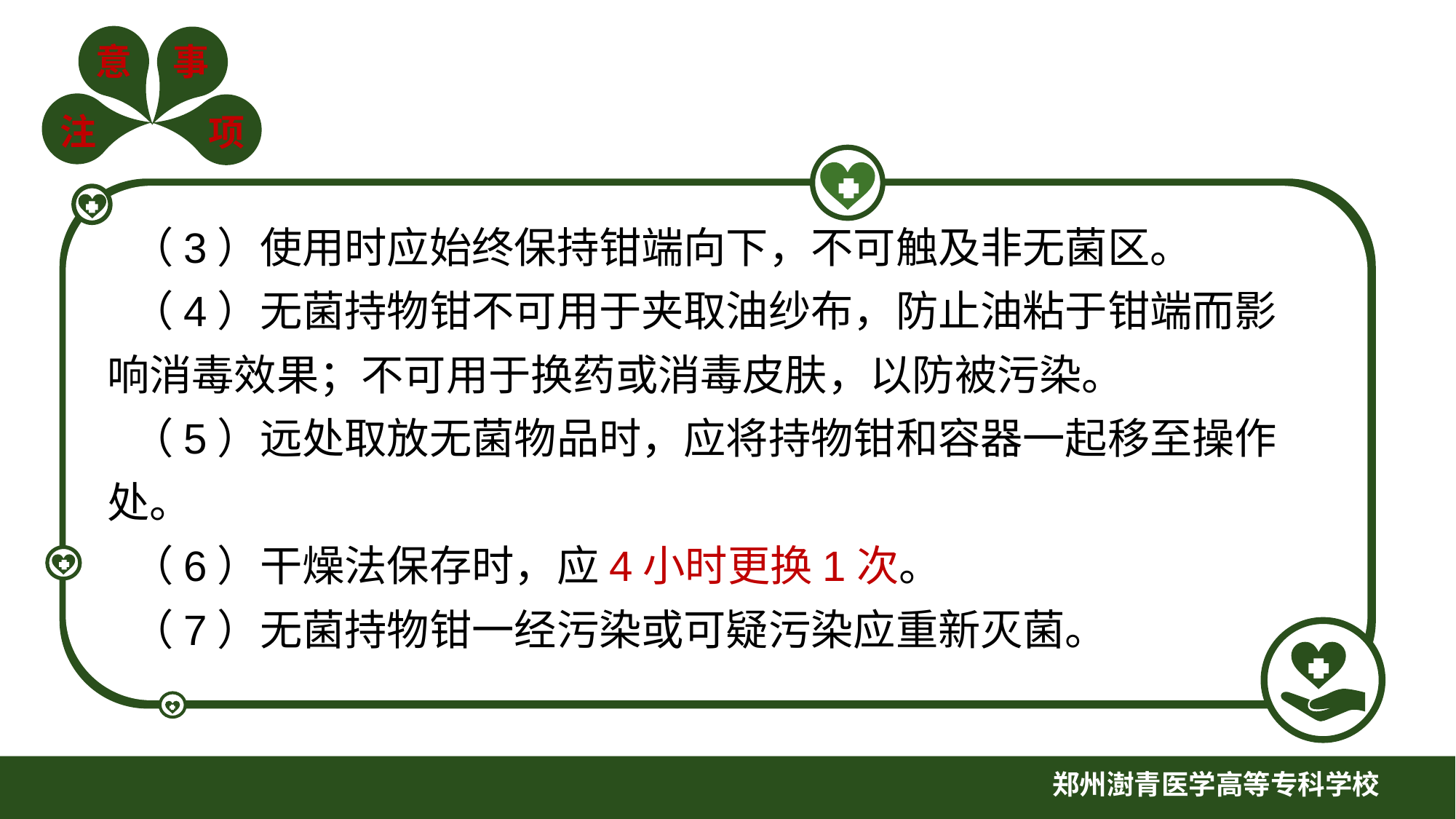

（3）使用时应始终保持钳端向下，不可触及非无菌区。
（4）无菌持物钳不可用于夹取油纱布，防止油粘于钳端而影响消毒效果；不可用于换药或消毒皮肤，以防被污染。
（5）远处取放无菌物品时，应将持物钳和容器一起移至操作处。
（6）干燥法保存时，应4小时更换1次。
（7）无菌持物钳一经污染或可疑污染应重新灭菌。
郑州澍青医学高等专科学校